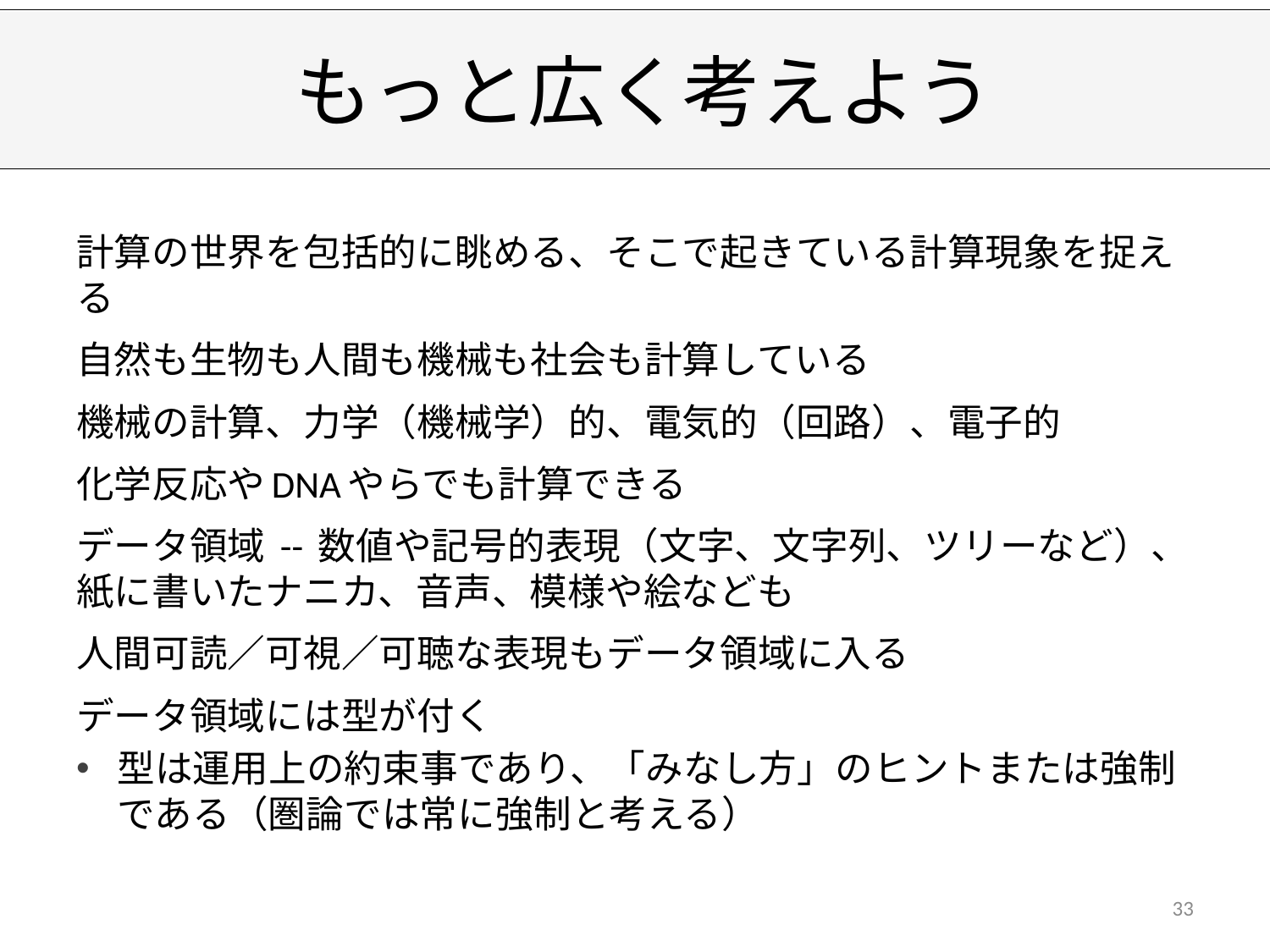

# もっと広く考えよう
計算の世界を包括的に眺める、そこで起きている計算現象を捉える
自然も生物も人間も機械も社会も計算している
機械の計算、力学（機械学）的、電気的（回路）、電子的
化学反応やDNAやらでも計算できる
データ領域 -- 数値や記号的表現（文字、文字列、ツリーなど）、紙に書いたナニカ、音声、模様や絵なども
人間可読／可視／可聴な表現もデータ領域に入る
データ領域には型が付く
型は運用上の約束事であり、「みなし方」のヒントまたは強制である（圏論では常に強制と考える）
33